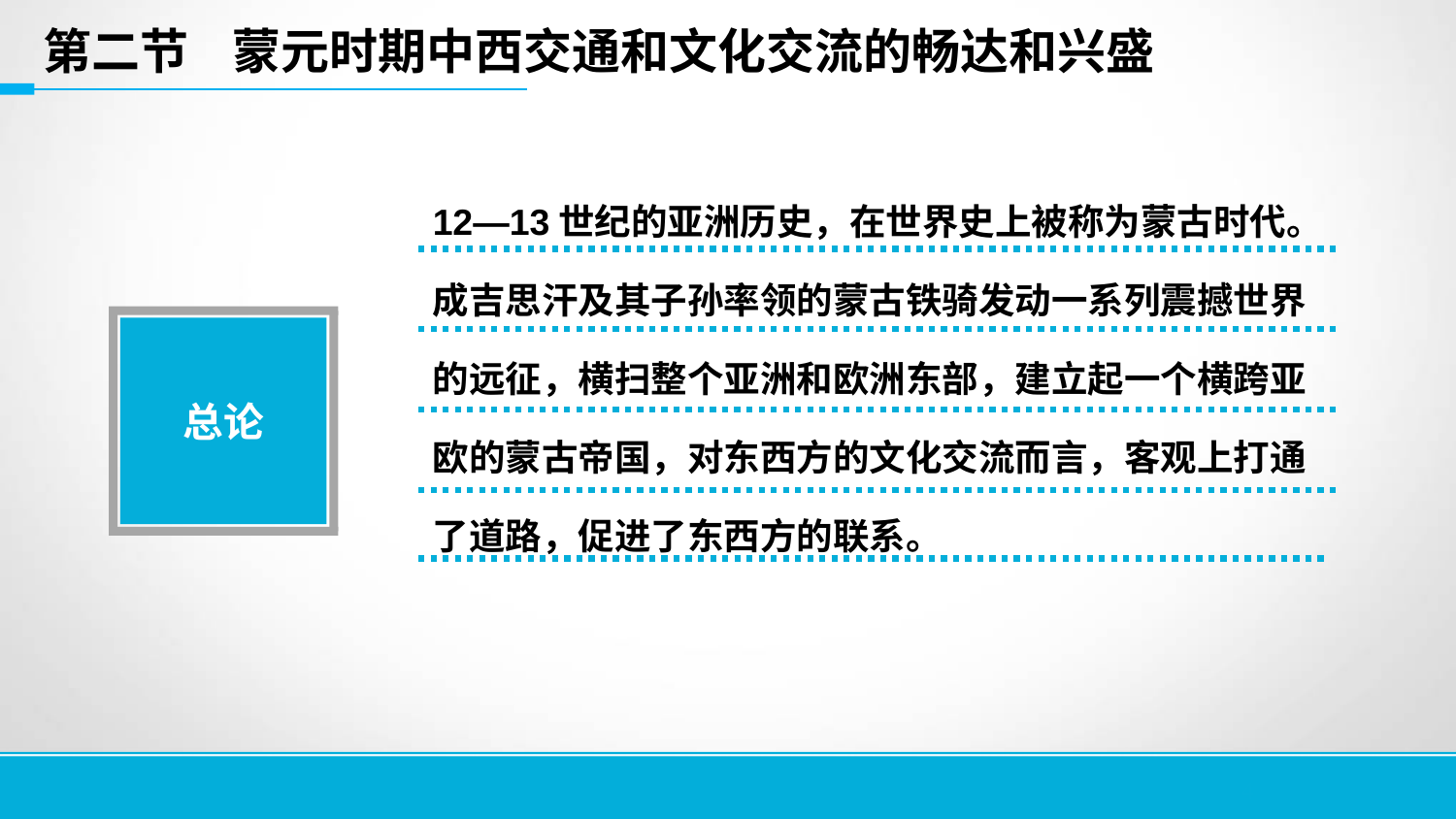

第二节    蒙元时期中西交通和文化交流的畅达和兴盛

12—13世纪的亚洲历史，在世界史上被称为蒙古时代。
成吉思汗及其子孙率领的蒙古铁骑发动一系列震撼世界的远征，横扫整个亚洲和欧洲东部，建立起一个横跨亚欧的蒙古帝国，对东西方的文化交流而言，客观上打通了道路，促进了东西方的联系。

总论
4